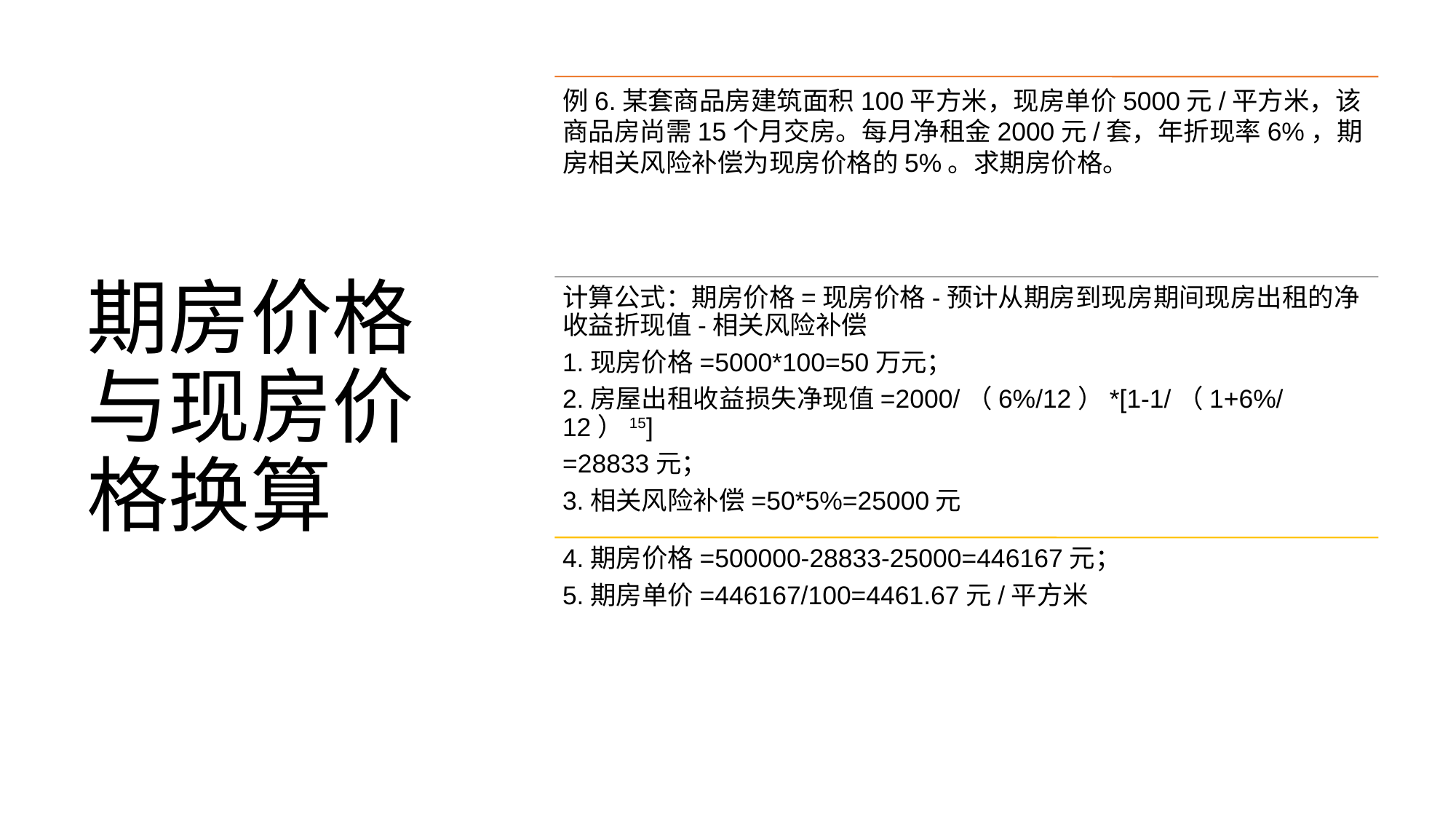

例6.某套商品房建筑面积100平方米，现房单价5000元/平方米，该商品房尚需15个月交房。每月净租金2000元/套，年折现率6%，期房相关风险补偿为现房价格的5%。求期房价格。
计算公式：期房价格=现房价格-预计从期房到现房期间现房出租的净收益折现值-相关风险补偿
1.现房价格=5000*100=50万元；
2.房屋出租收益损失净现值=2000/（6%/12）*[1-1/（1+6%/12）15]
=28833元；
3.相关风险补偿=50*5%=25000元
4.期房价格=500000-28833-25000=446167元；
5.期房单价=446167/100=4461.67元/平方米
# 期房价格与现房价格换算